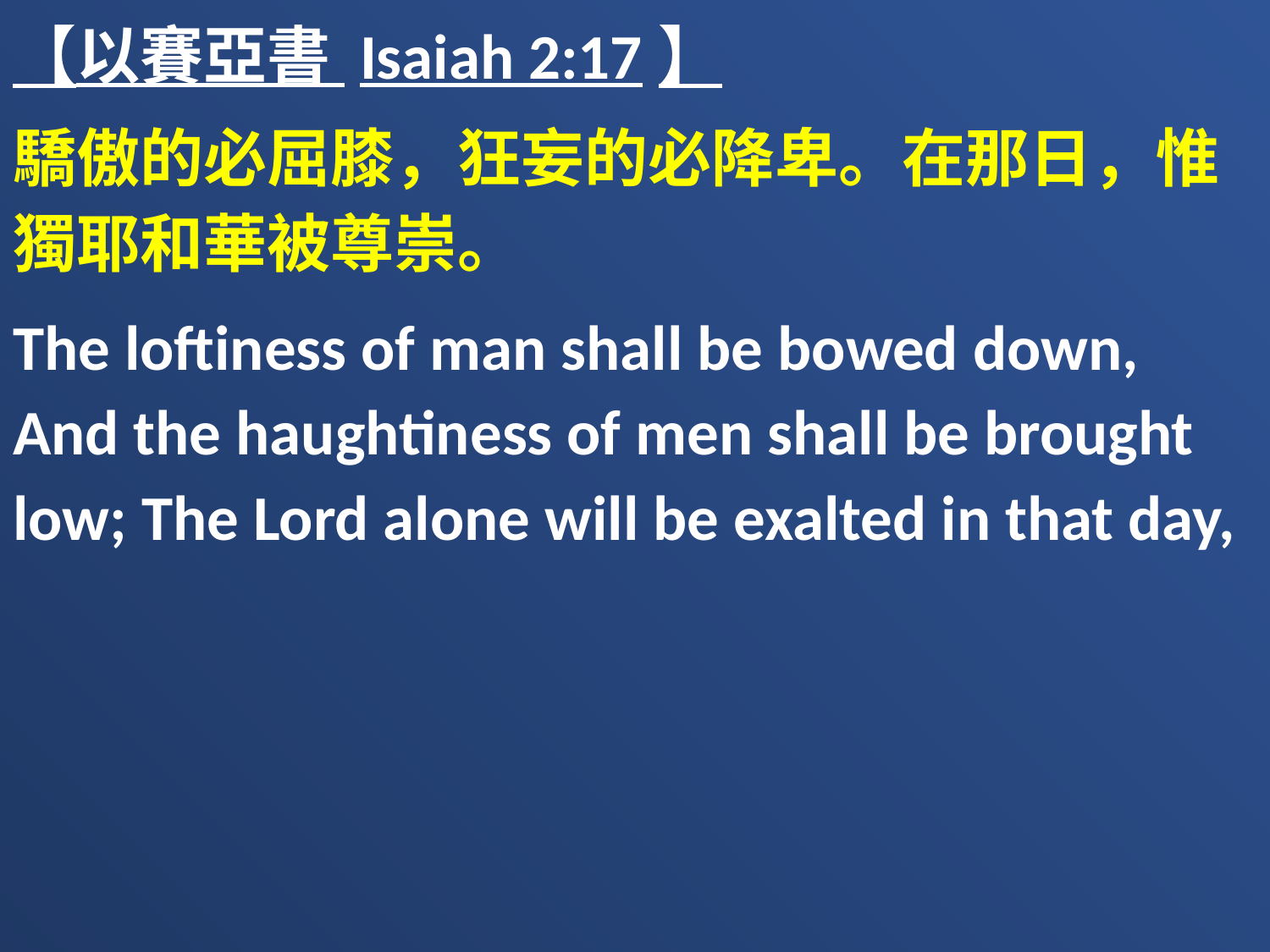

【以賽亞書 Isaiah 2:17】
驕傲的必屈膝，狂妄的必降卑。在那日，惟獨耶和華被尊崇。
The loftiness of man shall be bowed down, And the haughtiness of men shall be brought low; The Lord alone will be exalted in that day,